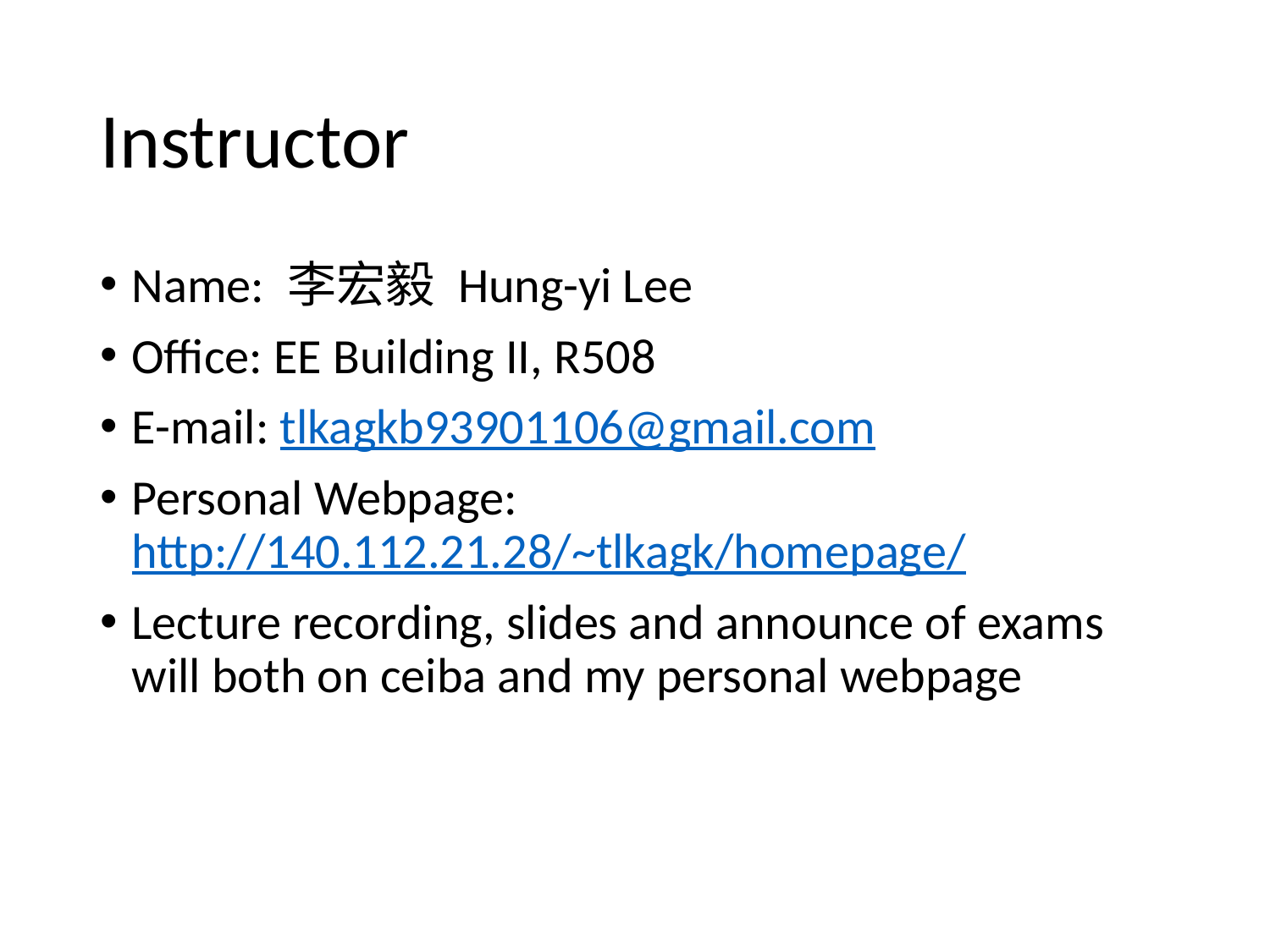

# Instructor
Name: 李宏毅 Hung-yi Lee
Office: EE Building II, R508
E-mail: tlkagkb93901106@gmail.com
Personal Webpage: http://140.112.21.28/~tlkagk/homepage/
Lecture recording, slides and announce of exams will both on ceiba and my personal webpage